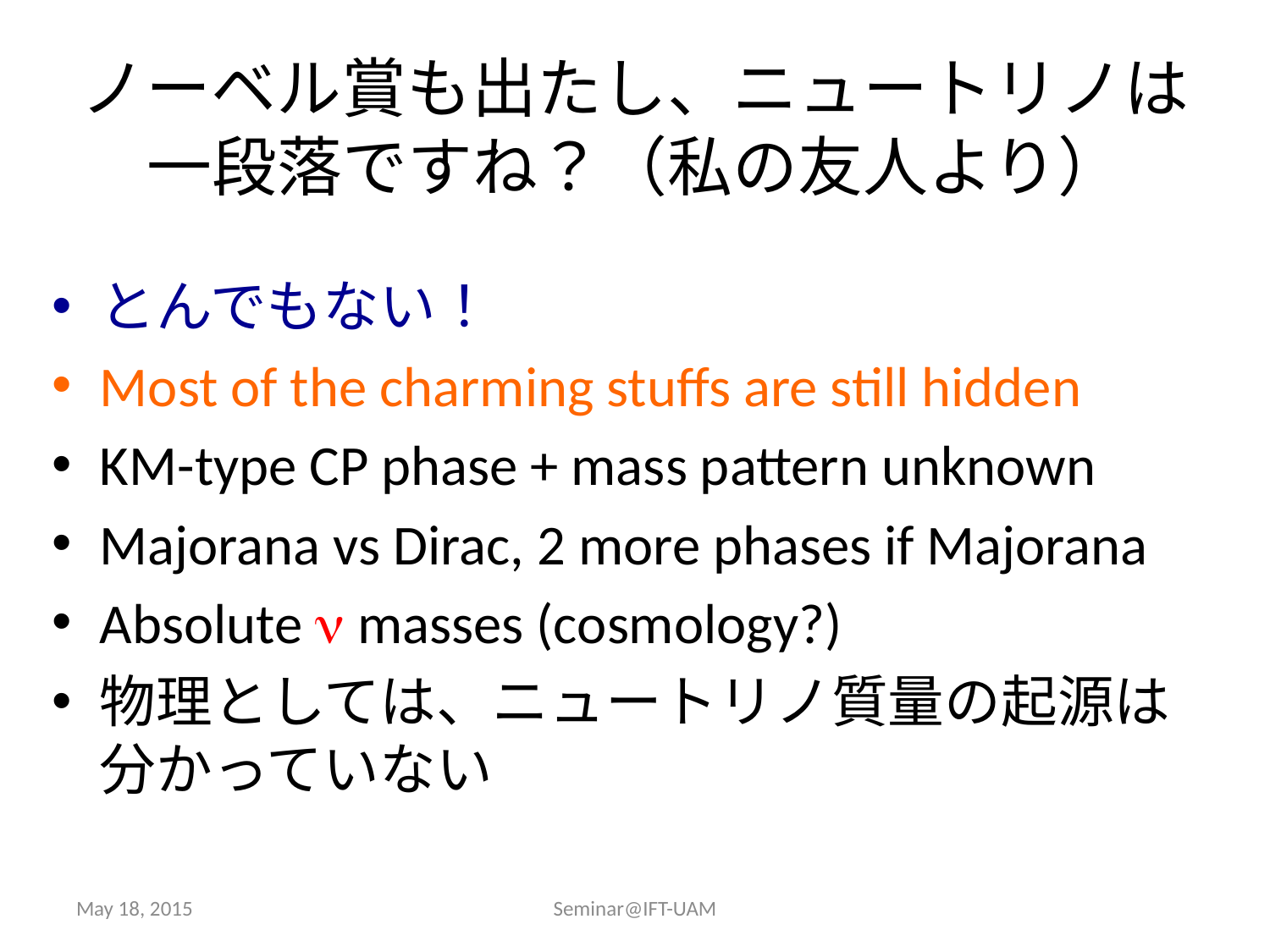

# ノーベル賞も出たし、ニュートリノは 一段落ですね？（私の友人より）
とんでもない！
Most of the charming stuffs are still hidden
KM-type CP phase + mass pattern unknown
Majorana vs Dirac, 2 more phases if Majorana
Absolute ν masses (cosmology?)
物理としては、ニュートリノ質量の起源は分かっていない

May 18, 2015
Seminar@IFT-UAM